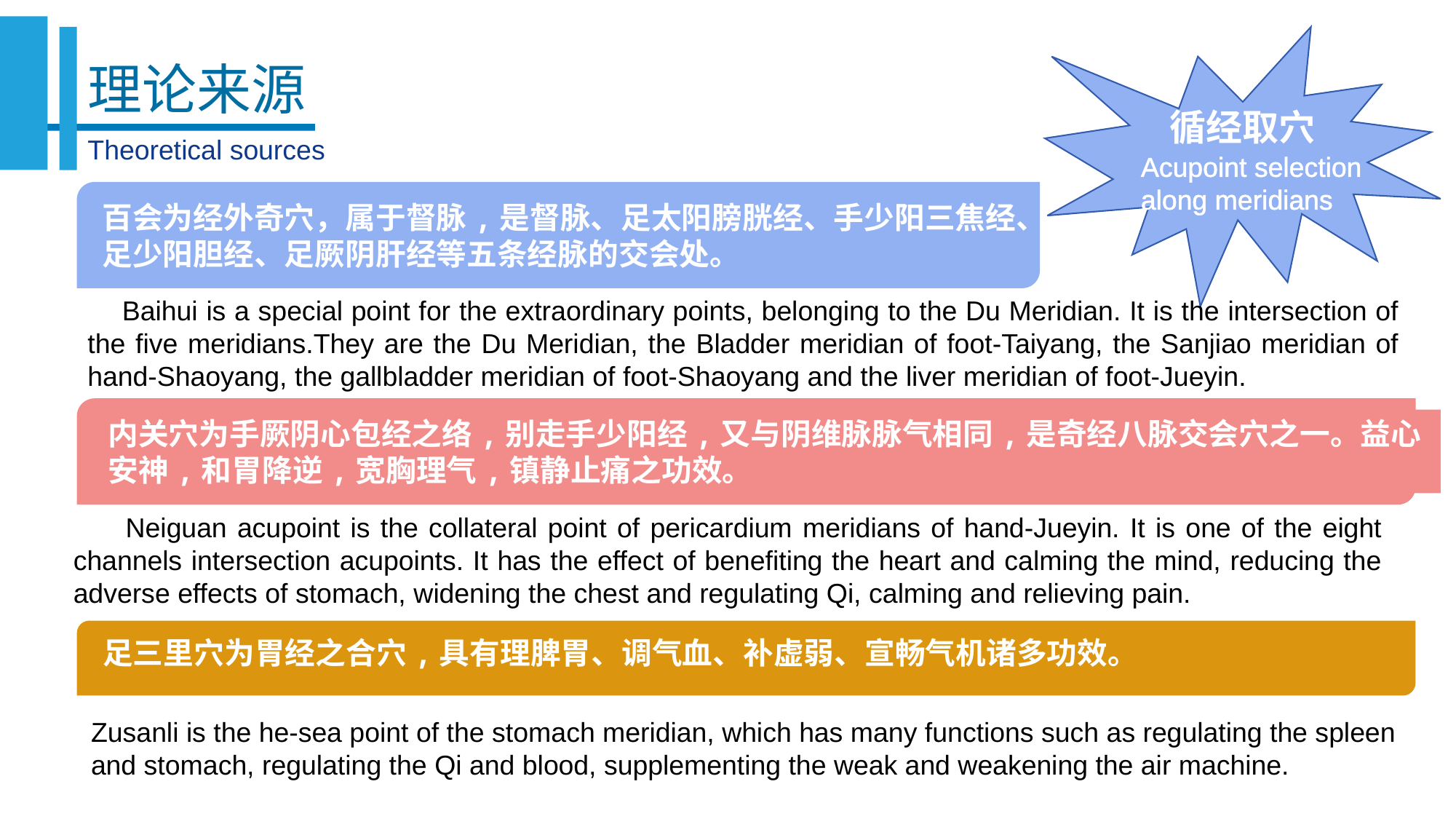

循经取穴
理论来源
Theoretical sources
Acupoint selection along meridians
天有
三宝

百会为经外奇穴，属于督脉,是督脉、足太阳膀胱经、手少阳三焦经、足少阳胆经、足厥阴肝经等五条经脉的交会处。
    Baihui is a special point for the extraordinary points, belonging to the Du Meridian. It is the intersection of the five meridians.They are the Du Meridian, the Bladder meridian of foot-Taiyang, the Sanjiao meridian of hand-Shaoyang, the gallbladder meridian of foot-Shaoyang and the liver meridian of foot-Jueyin.

内关穴为手厥阴心包经之络,别走手少阳经,又与阴维脉脉气相同,是奇经八脉交会穴之一。益心安神,和胃降逆,宽胸理气,镇静止痛之功效。
     Neiguan acupoint is the collateral point of pericardium meridians of hand-Jueyin. It is one of the eight channels intersection acupoints. It has the effect of benefiting the heart and calming the mind, reducing the adverse effects of stomach, widening the chest and regulating Qi, calming and relieving pain.

足三里穴为胃经之合穴,具有理脾胃、调气血、补虚弱、宣畅气机诸多功效。
Zusanli is the he-sea point of the stomach meridian, which has many functions such as regulating the spleen and stomach, regulating the Qi and blood, supplementing the weak and weakening the air machine.